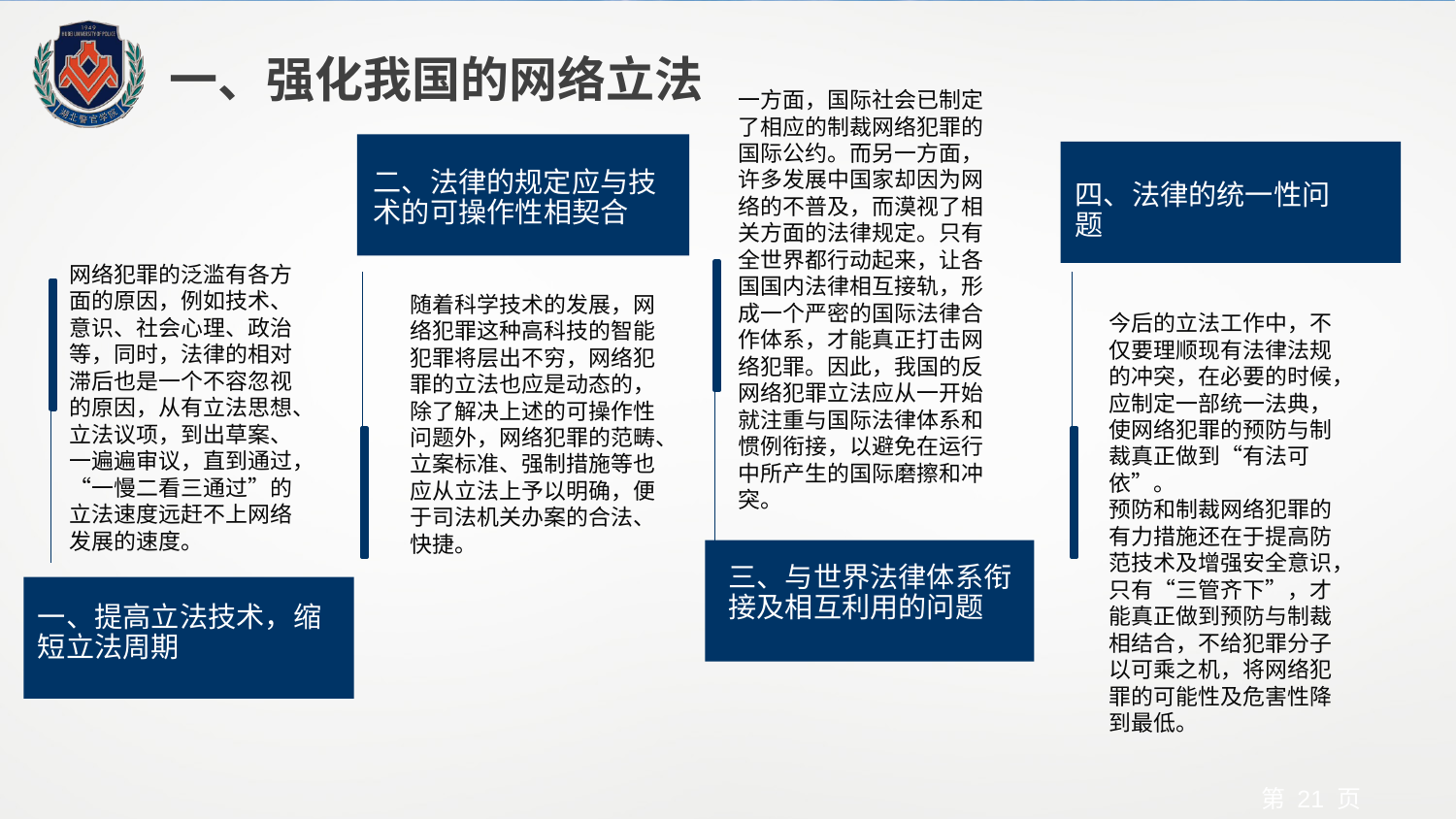

一、强化我国的网络立法
一方面，国际社会已制定了相应的制裁网络犯罪的国际公约。而另一方面，许多发展中国家却因为网络的不普及，而漠视了相关方面的法律规定。只有全世界都行动起来，让各国国内法律相互接轨，形成一个严密的国际法律合作体系，才能真正打击网络犯罪。因此，我国的反网络犯罪立法应从一开始就注重与国际法律体系和惯例衔接，以避免在运行中所产生的国际磨擦和冲突。

二、法律的规定应与技术的可操作性相契合

四、法律的统一性问题
网络犯罪的泛滥有各方面的原因，例如技术、意识、社会心理、政治等，同时，法律的相对滞后也是一个不容忽视的原因，从有立法思想、立法议项，到出草案、一遍遍审议，直到通过，“一慢二看三通过”的立法速度远赶不上网络发展的速度。

随着科学技术的发展，网络犯罪这种高科技的智能犯罪将层出不穷，网络犯罪的立法也应是动态的，除了解决上述的可操作性问题外，网络犯罪的范畴、立案标准、强制措施等也应从立法上予以明确，便于司法机关办案的合法、快捷。
今后的立法工作中，不仅要理顺现有法律法规的冲突，在必要的时候，应制定一部统一法典，使网络犯罪的预防与制裁真正做到“有法可依”。
预防和制裁网络犯罪的有力措施还在于提高防范技术及增强安全意识，只有“三管齐下”，才能真正做到预防与制裁相结合，不给犯罪分子以可乘之机，将网络犯罪的可能性及危害性降到最低。

三、与世界法律体系衔接及相互利用的问题

一、提高立法技术，缩短立法周期